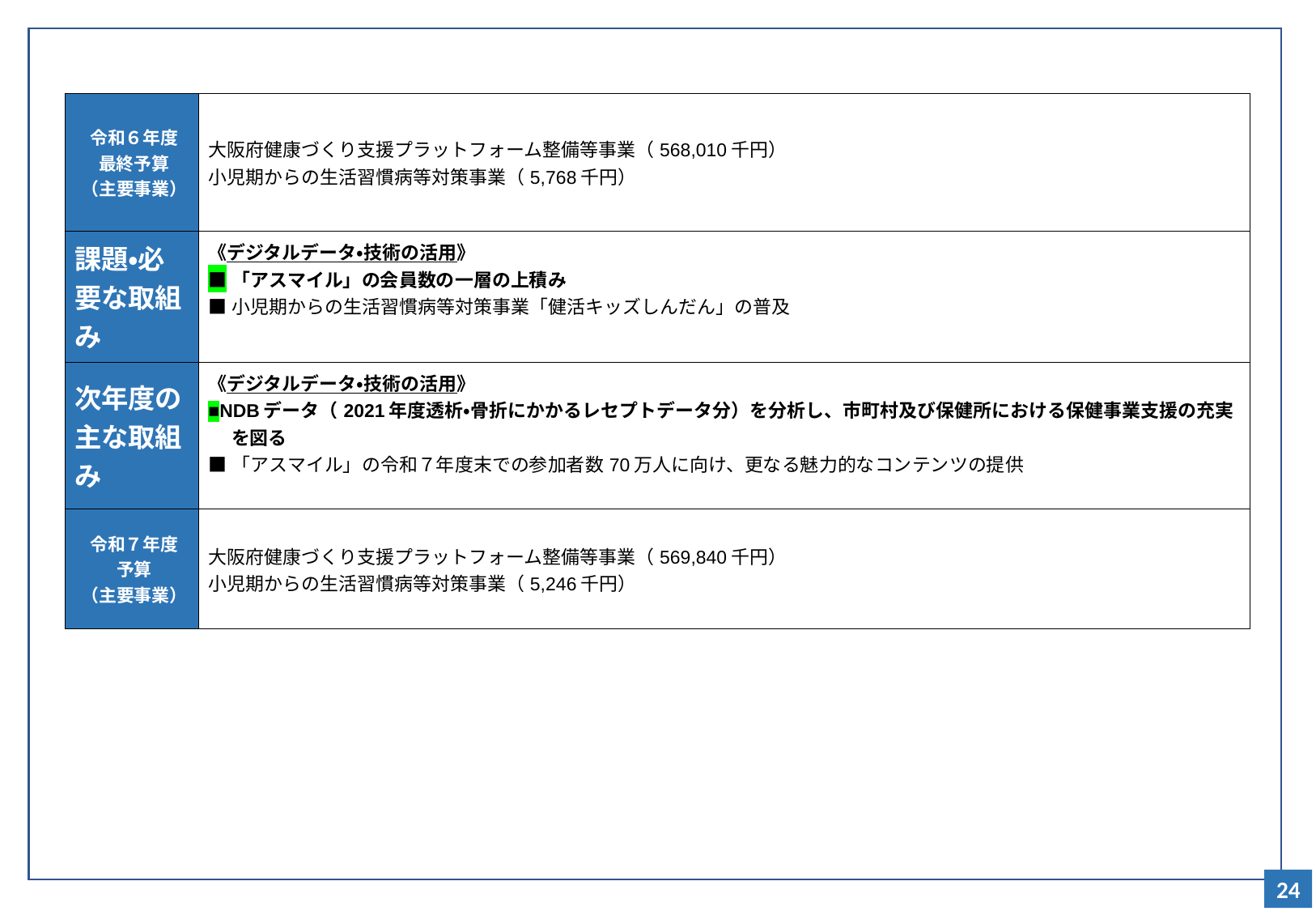

| 令和６年度 最終予算 （主要事業） | 大阪府健康づくり支援プラットフォーム整備等事業（568,010千円） 小児期からの生活習慣病等対策事業（5,768千円） |
| --- | --- |
| 課題・必要な取組み | 《デジタルデータ・技術の活用》 ■「アスマイル」の会員数の一層の上積み ■小児期からの生活習慣病等対策事業「健活キッズしんだん」の普及 |
| --- | --- |
| 次年度の主な取組み | 《デジタルデータ・技術の活用》 ■NDBデータ（2021年度透析・骨折にかかるレセプトデータ分）を分析し、市町村及び保健所における保健事業支援の充実を図る ■「アスマイル」の令和７年度末での参加者数70万人に向け、更なる魅力的なコンテンツの提供 |
| 令和７年度 予算 （主要事業） | 大阪府健康づくり支援プラットフォーム整備等事業（569,840千円） 小児期からの生活習慣病等対策事業（5,246千円） |
24